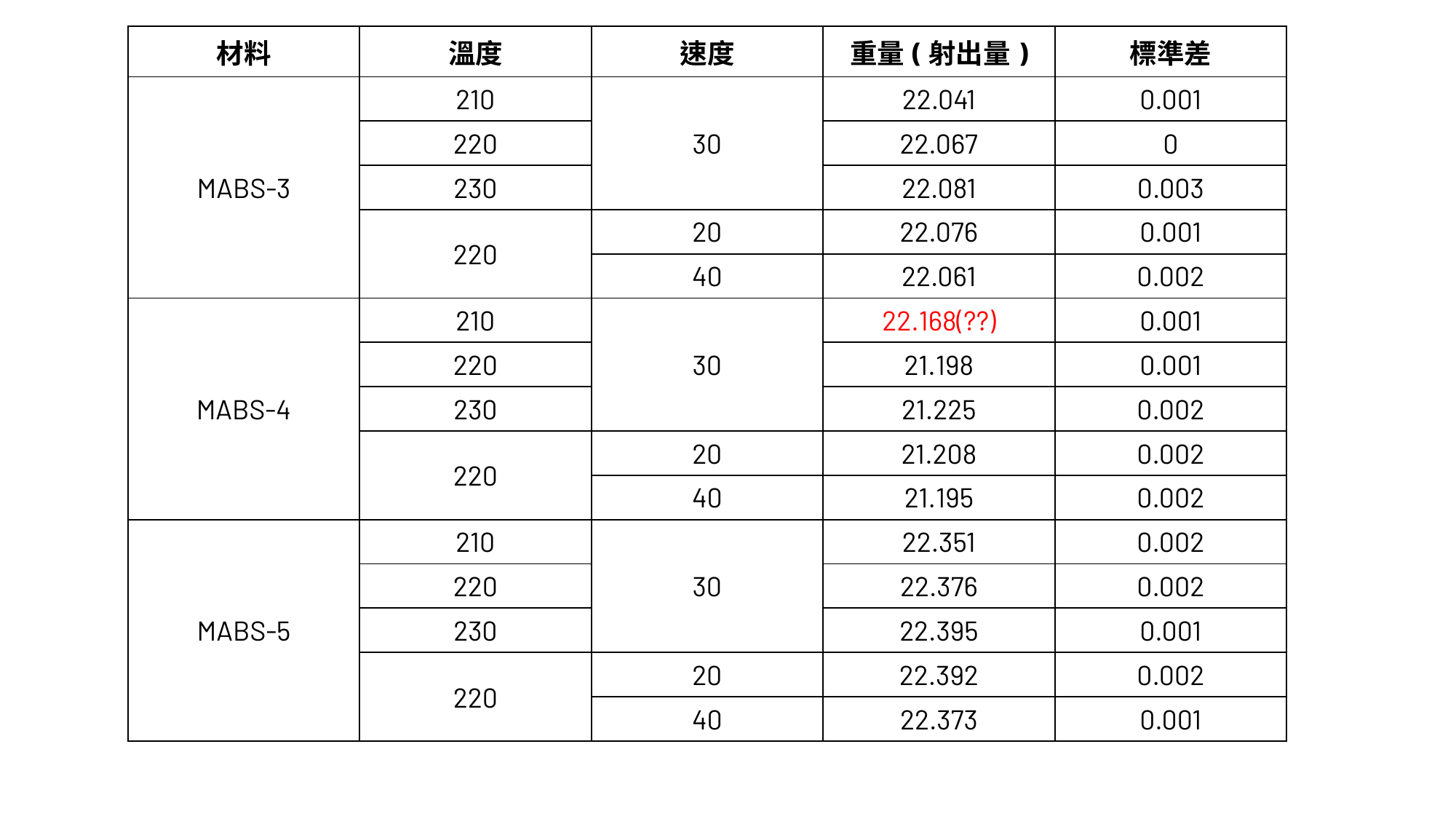

| 材料 | 溫度 | 速度 | 重量(射出量) | 標準差 |
| --- | --- | --- | --- | --- |
| MABS-3 | 210 | 30 | 22.041 | 0.001 |
|  | 220 |  | 22.067 | 0 |
|  | 230 |  | 22.081 | 0.003 |
|  | 220 | 20 | 22.076 | 0.001 |
|  |  | 40 | 22.061 | 0.002 |
| MABS-4 | 210 | 30 | 22.168(??) | 0.001 |
|  | 220 |  | 21.198 | 0.001 |
|  | 230 |  | 21.225 | 0.002 |
|  | 220 | 20 | 21.208 | 0.002 |
|  |  | 40 | 21.195 | 0.002 |
| MABS-5 | 210 | 30 | 22.351 | 0.002 |
|  | 220 |  | 22.376 | 0.002 |
|  | 230 |  | 22.395 | 0.001 |
|  | 220 | 20 | 22.392 | 0.002 |
|  |  | 40 | 22.373 | 0.001 |